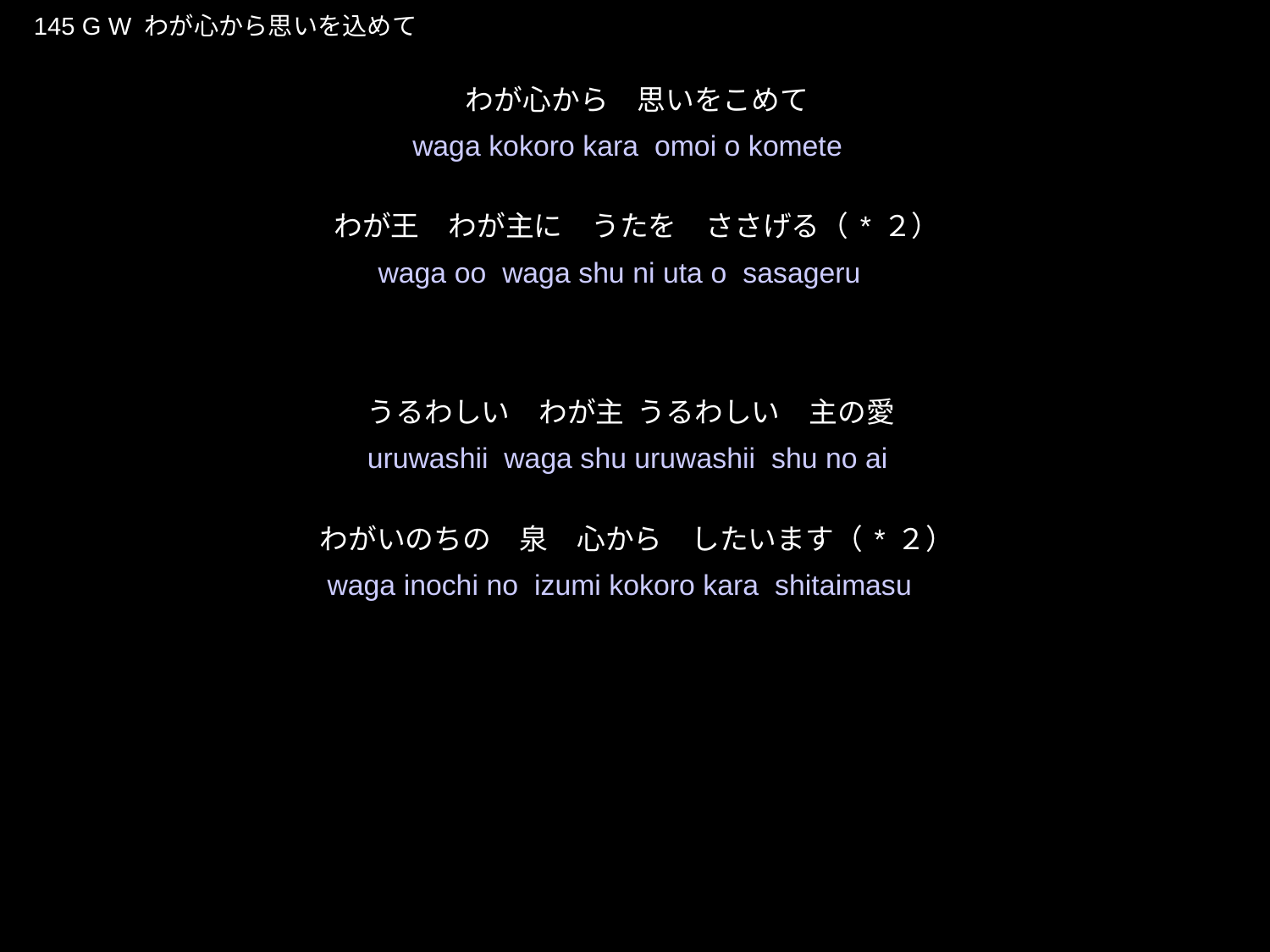

わがこころからおもいをこめて
★W
145 G W わが心から思いを込めて
わが心から　思いをこめて
わが王　わが主に　うたを　ささげる（*２）
うるわしい　わが主  うるわしい　主の愛
わがいのちの　泉　心から　したいます（*２）
★１
waga kokoro kara  omoi o komete
waga oo  waga shu ni uta o  sasageru
uruwashii  waga shu uruwashii  shu no ai
waga inochi no  izumi kokoro kara  shitaimasu